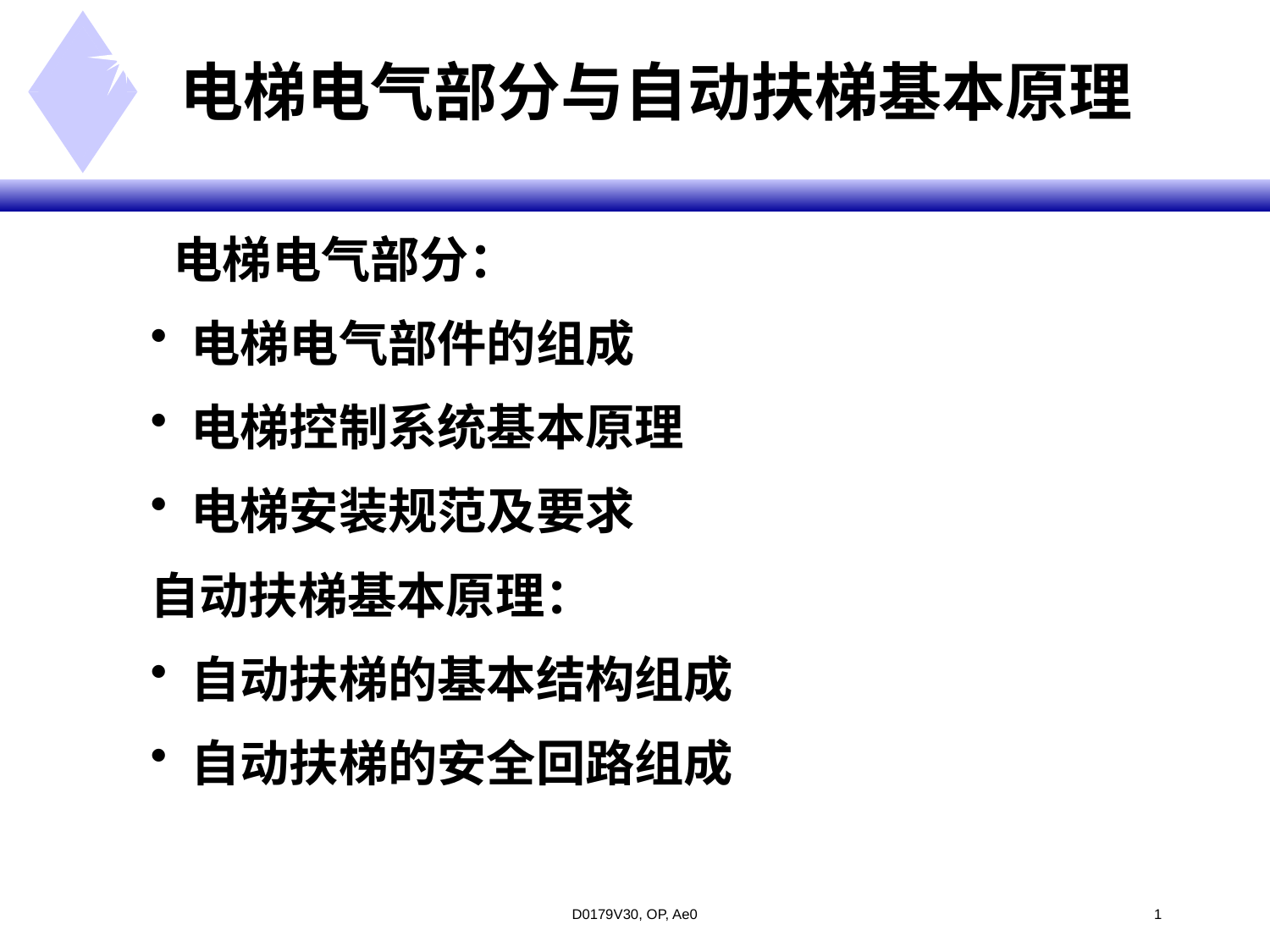

# 电梯电气部分与自动扶梯基本原理
 电梯电气部分：
 电梯电气部件的组成
 电梯控制系统基本原理
 电梯安装规范及要求
自动扶梯基本原理：
 自动扶梯的基本结构组成
 自动扶梯的安全回路组成
D0179V30, OP, Ae0
1